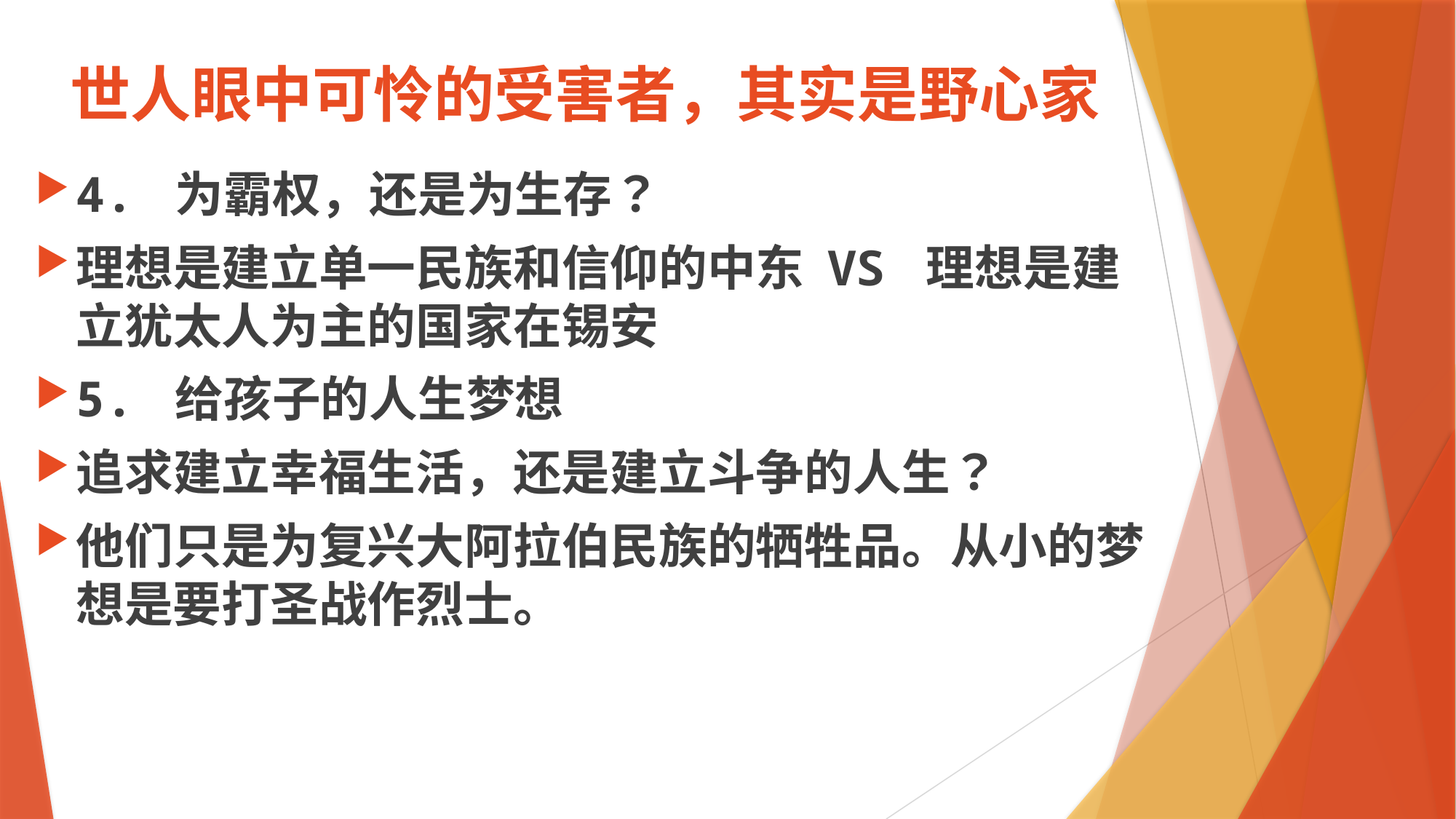

# 世人眼中可怜的受害者，其实是野心家
4. 为霸权，还是为生存？
理想是建立单一民族和信仰的中东 VS 理想是建立犹太人为主的国家在锡安
5. 给孩子的人生梦想
追求建立幸福生活，还是建立斗争的人生？
他们只是为复兴大阿拉伯民族的牺牲品。从小的梦想是要打圣战作烈士。